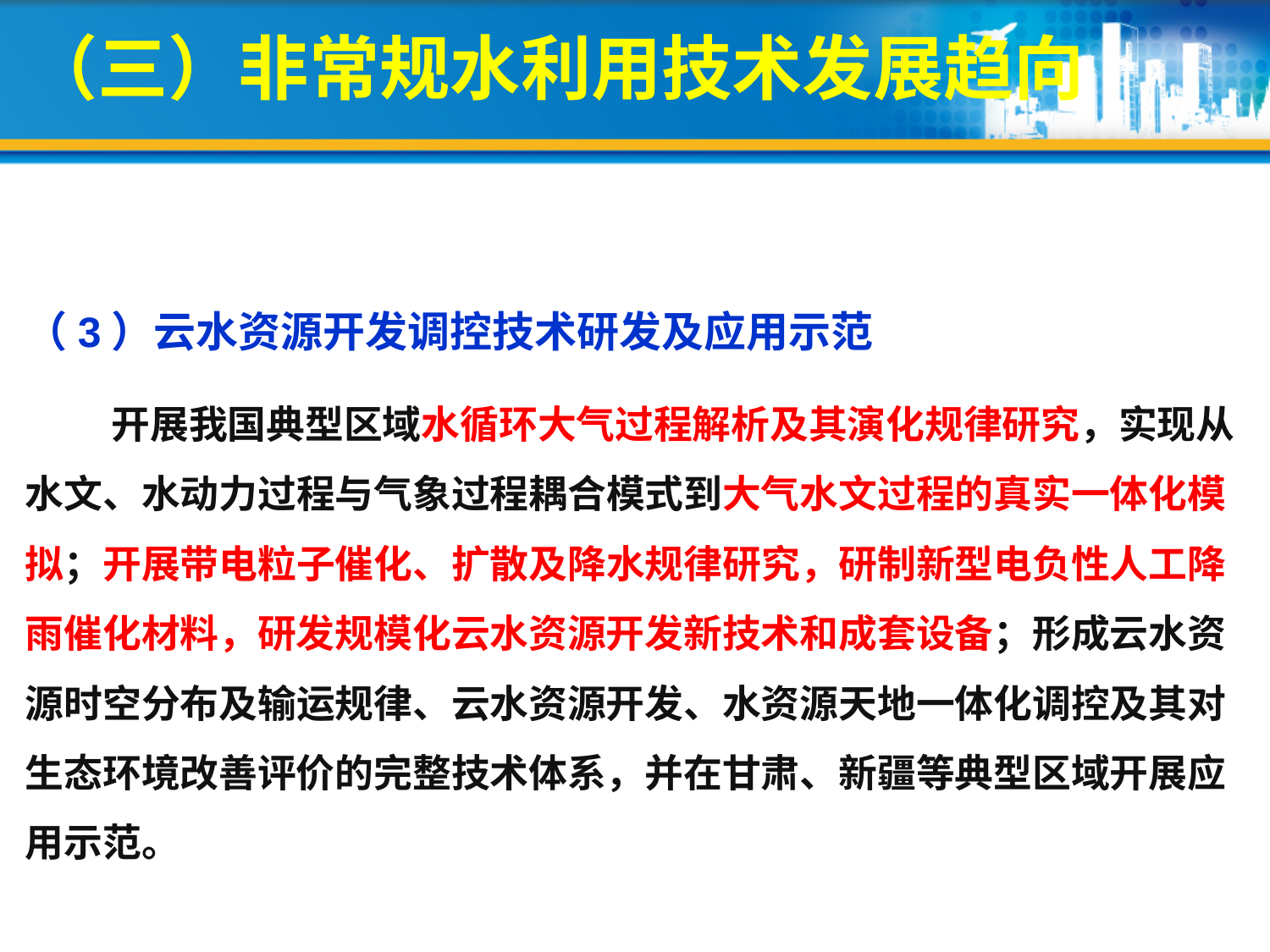

（三）非常规水利用技术发展趋向
（3）云水资源开发调控技术研发及应用示范
开展我国典型区域水循环大气过程解析及其演化规律研究，实现从水文、水动力过程与气象过程耦合模式到大气水文过程的真实一体化模拟；开展带电粒子催化、扩散及降水规律研究，研制新型电负性人工降雨催化材料，研发规模化云水资源开发新技术和成套设备；形成云水资源时空分布及输运规律、云水资源开发、水资源天地一体化调控及其对生态环境改善评价的完整技术体系，并在甘肃、新疆等典型区域开展应用示范。